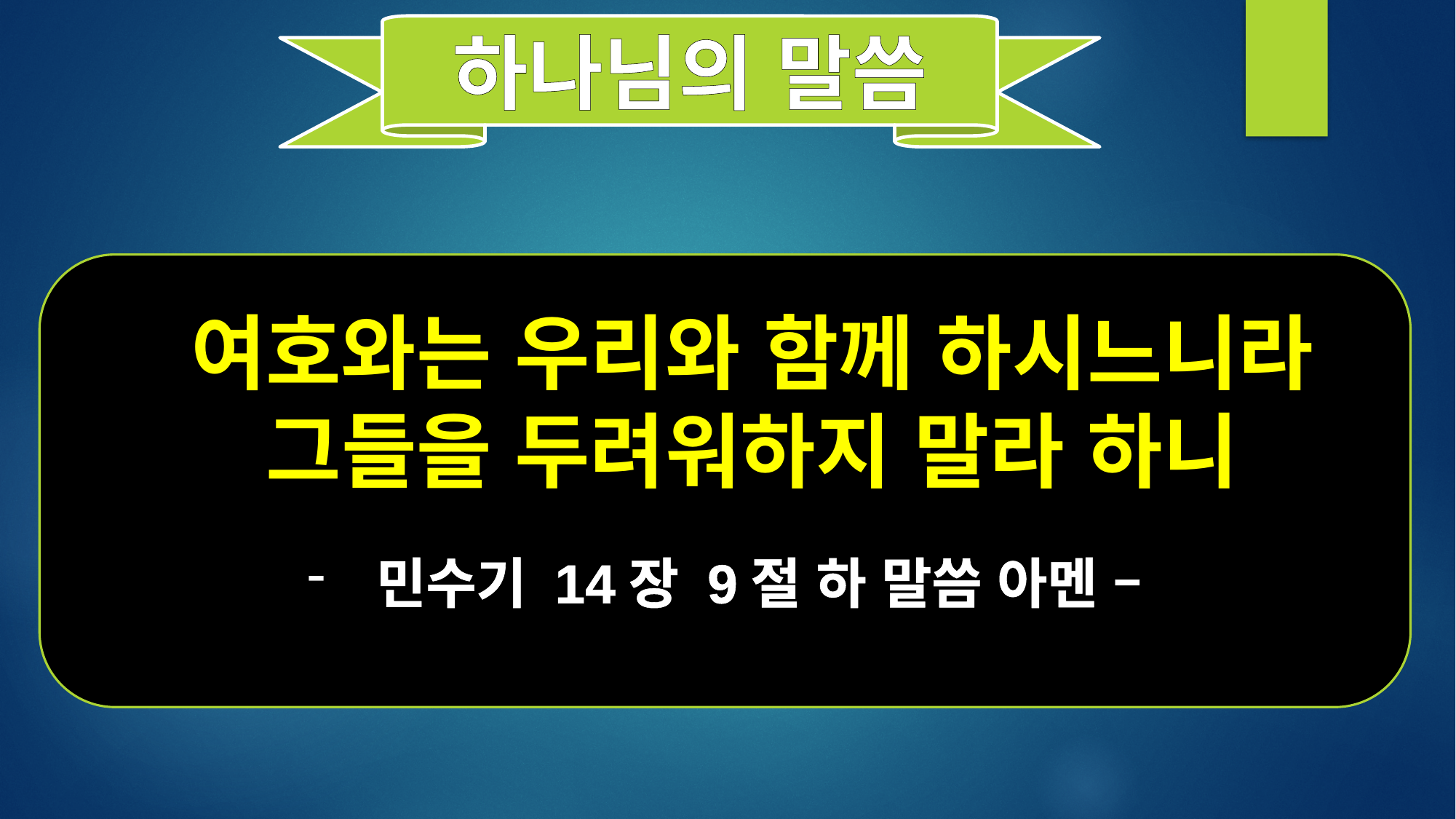

하나님의 말씀

여호와는 우리와 함께 하시느니라
그들을 두려워하지 말라 하니

민수기 14장 9절 하 말씀 아멘 –